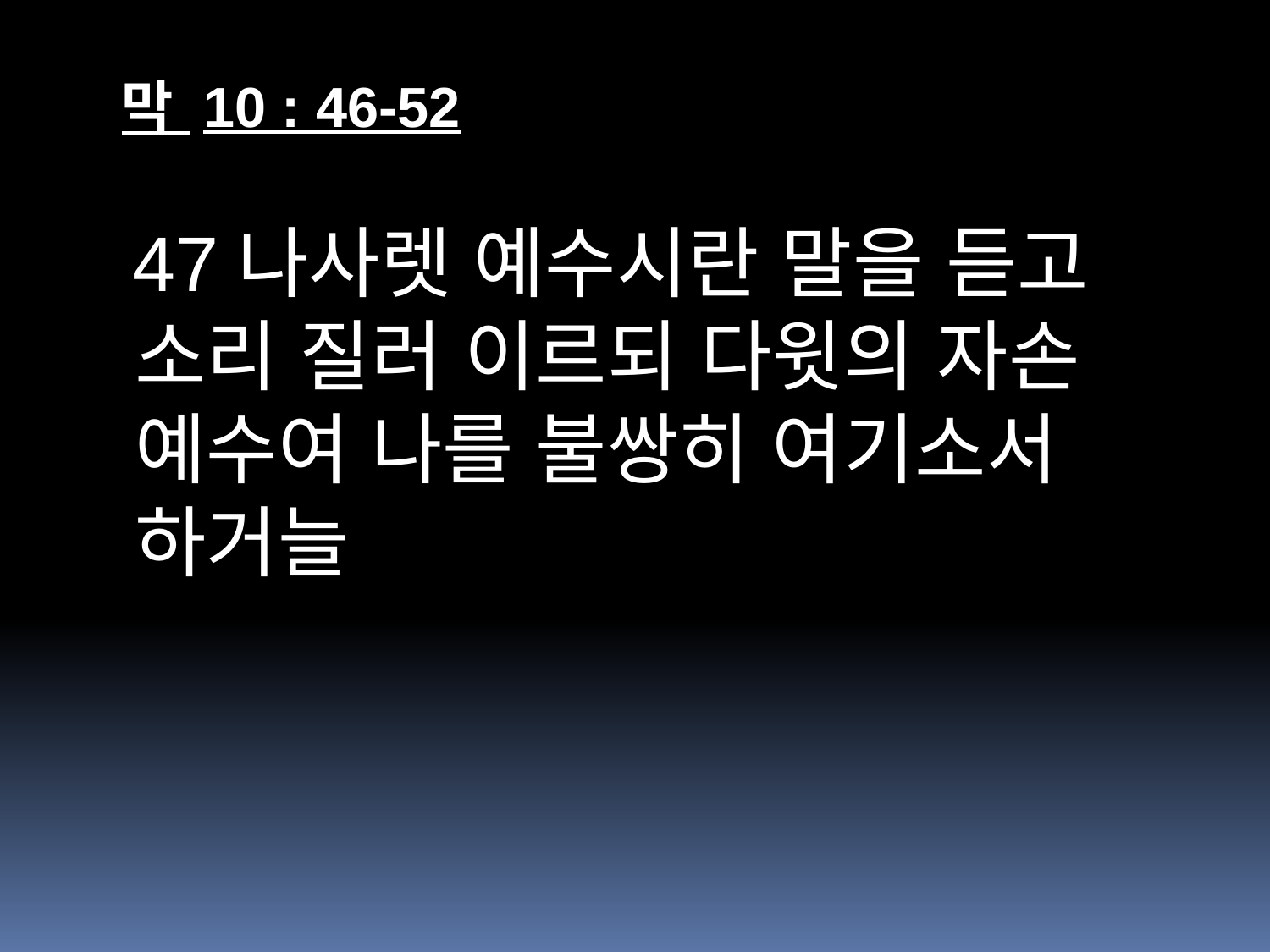

막 10 : 46-52

  47나사렛 예수시란 말을 듣고 소리 질러 이르되 다윗의 자손 예수여 나를 불쌍히 여기소서 하거늘